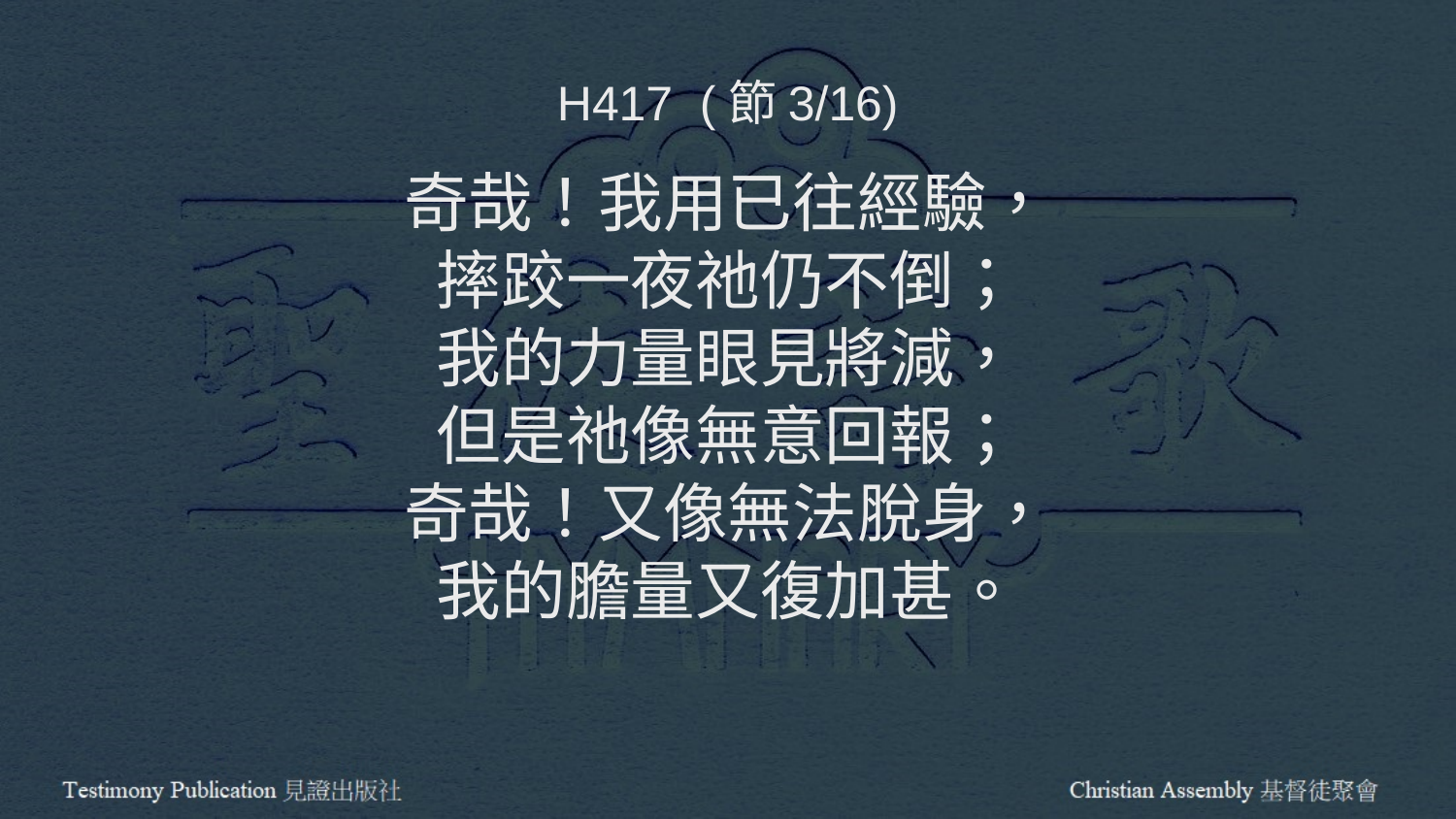

H417  (節3/16)

奇哉！我用已往經驗，
摔跤一夜祂仍不倒；
我的力量眼見將減，
但是祂像無意回報；
奇哉！又像無法脫身，
我的膽量又復加甚。